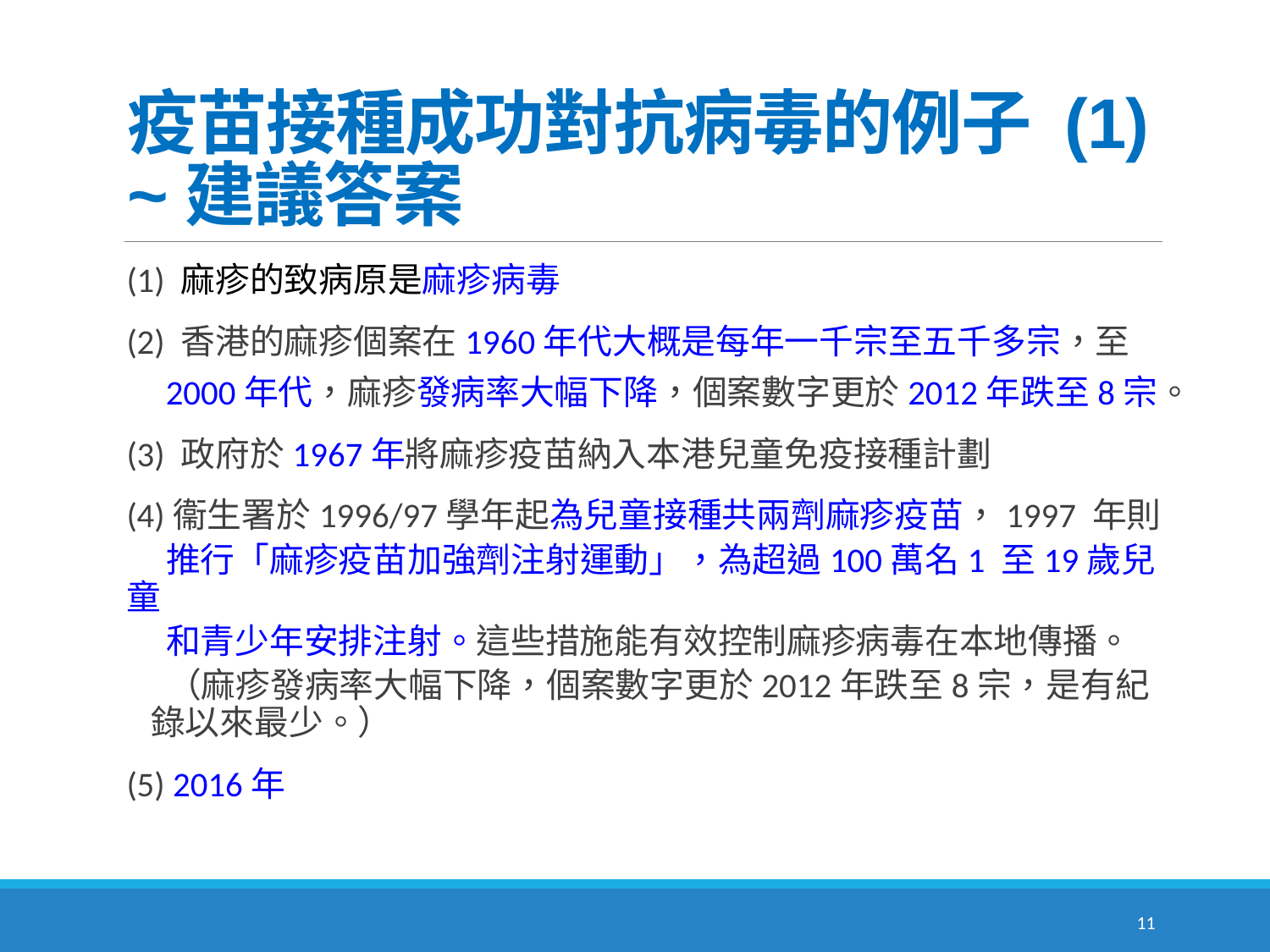

# 疫苗接種成功對抗病毒的例子 (1) ~建議答案
(1) 麻疹的致病原是麻疹病毒
(2) 香港的麻疹個案在1960年代大概是每年一千宗至五千多宗，至
     2000年代，麻疹發病率大幅下降，個案數字更於2012年跌至8宗。
(3) 政府於1967年將麻疹疫苗納入本港兒童免疫接種計劃
(4)衞生署於1996/97學年起為兒童接種共兩劑麻疹疫苗，1997 年則
    推行「麻疹疫苗加強劑注射運動」，為超過100萬名1 至19歲兒童
    和青少年安排注射。這些措施能有效控制麻疹病毒在本地傳播。
 （麻疹發病率大幅下降，個案數字更於2012年跌至8宗，是有紀錄以來最少。）
(5) 2016年
11